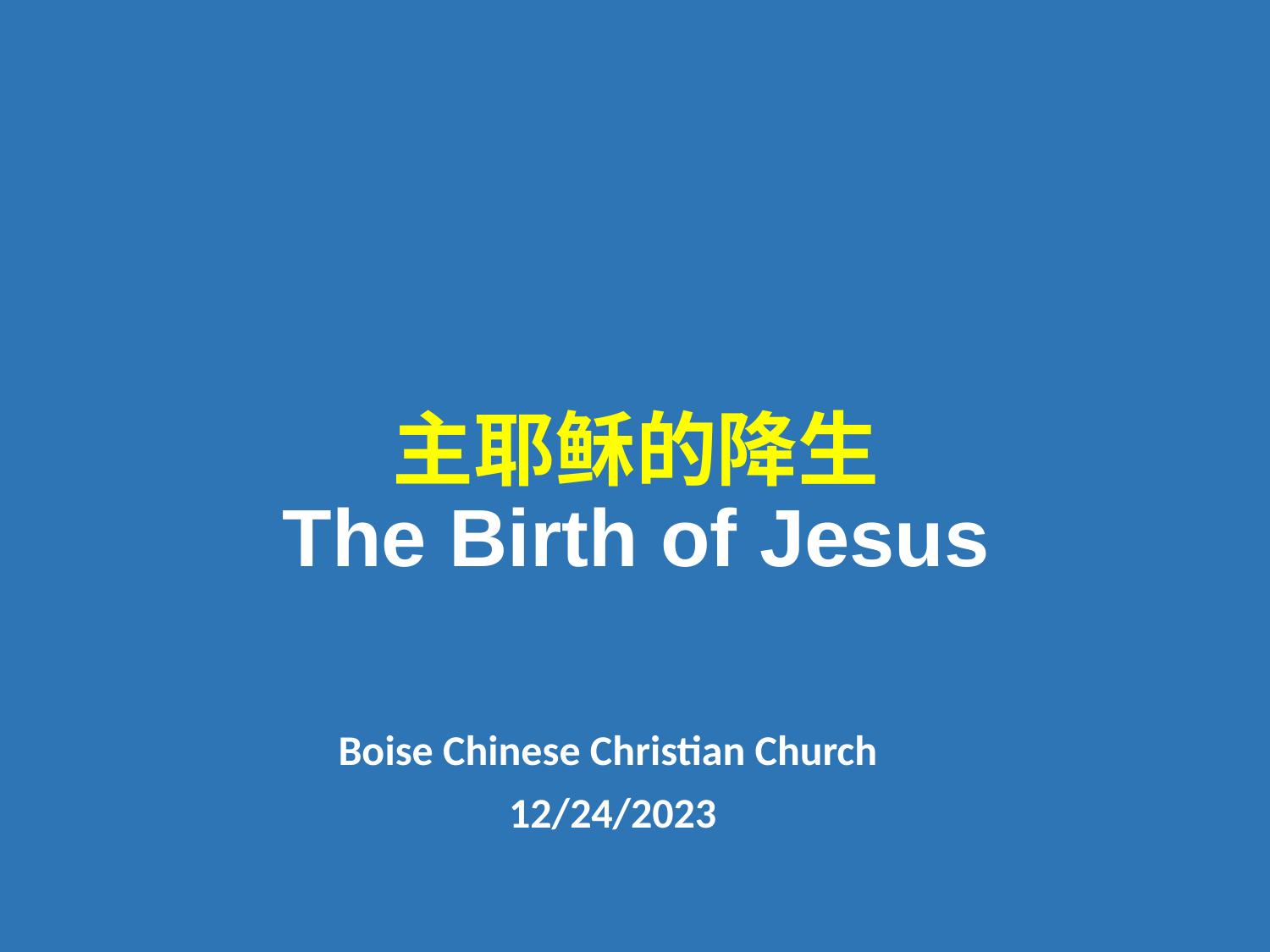

# 主耶稣的降生 The Birth of Jesus
Boise Chinese Christian Church
12/24/2023